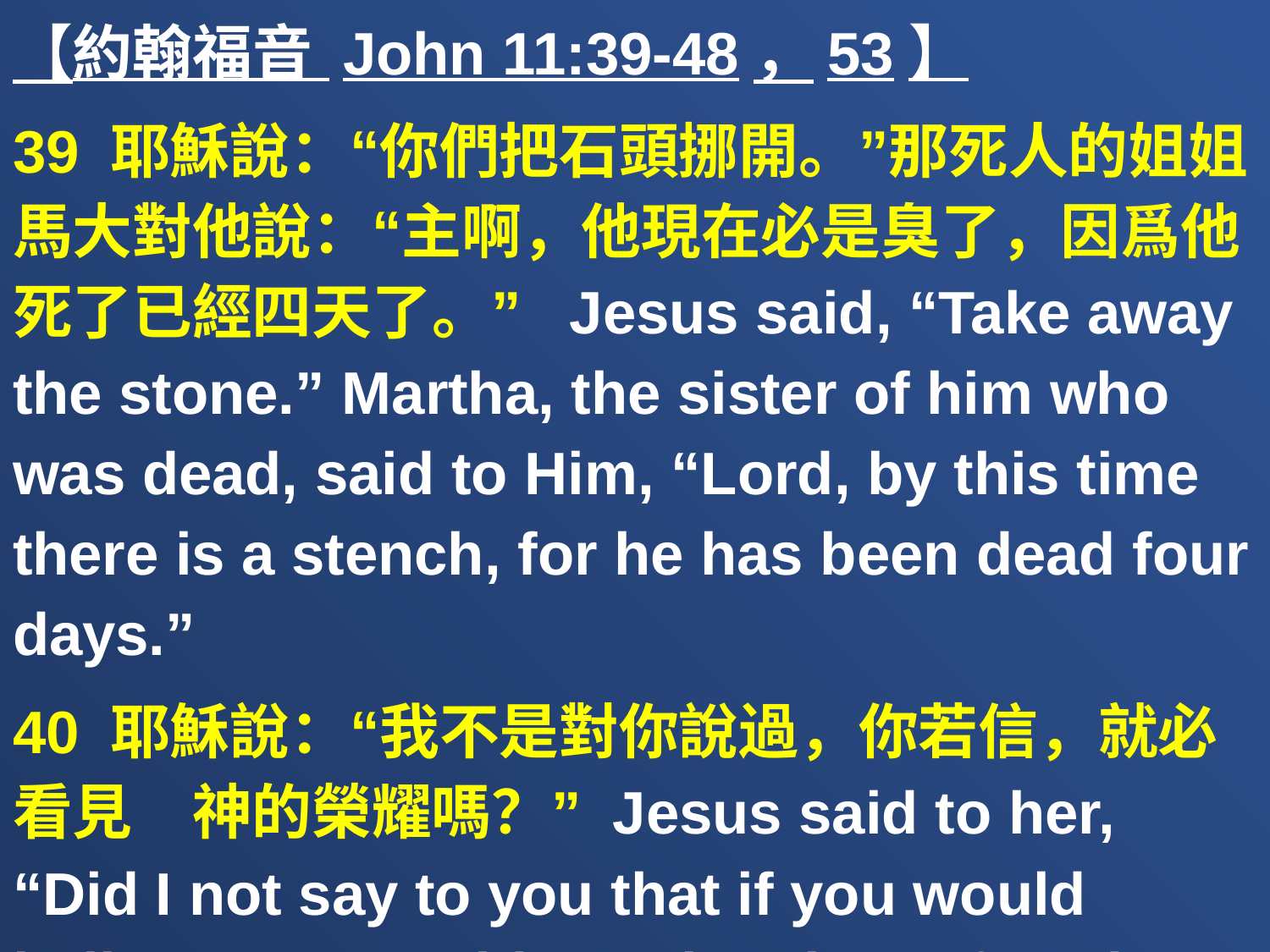

【約翰福音 John 11:39-48，53】
39 耶穌說：“你們把石頭挪開。”那死人的姐姐馬大對他說：“主啊，他現在必是臭了，因爲他死了已經四天了。”  Jesus said, “Take away the stone.” Martha, the sister of him who was dead, said to Him, “Lord, by this time there is a stench, for he has been dead four days.”
40 耶穌說：“我不是對你說過，你若信，就必看見　神的榮耀嗎？” Jesus said to her, “Did I not say to you that if you would believe you would see the glory of God?”